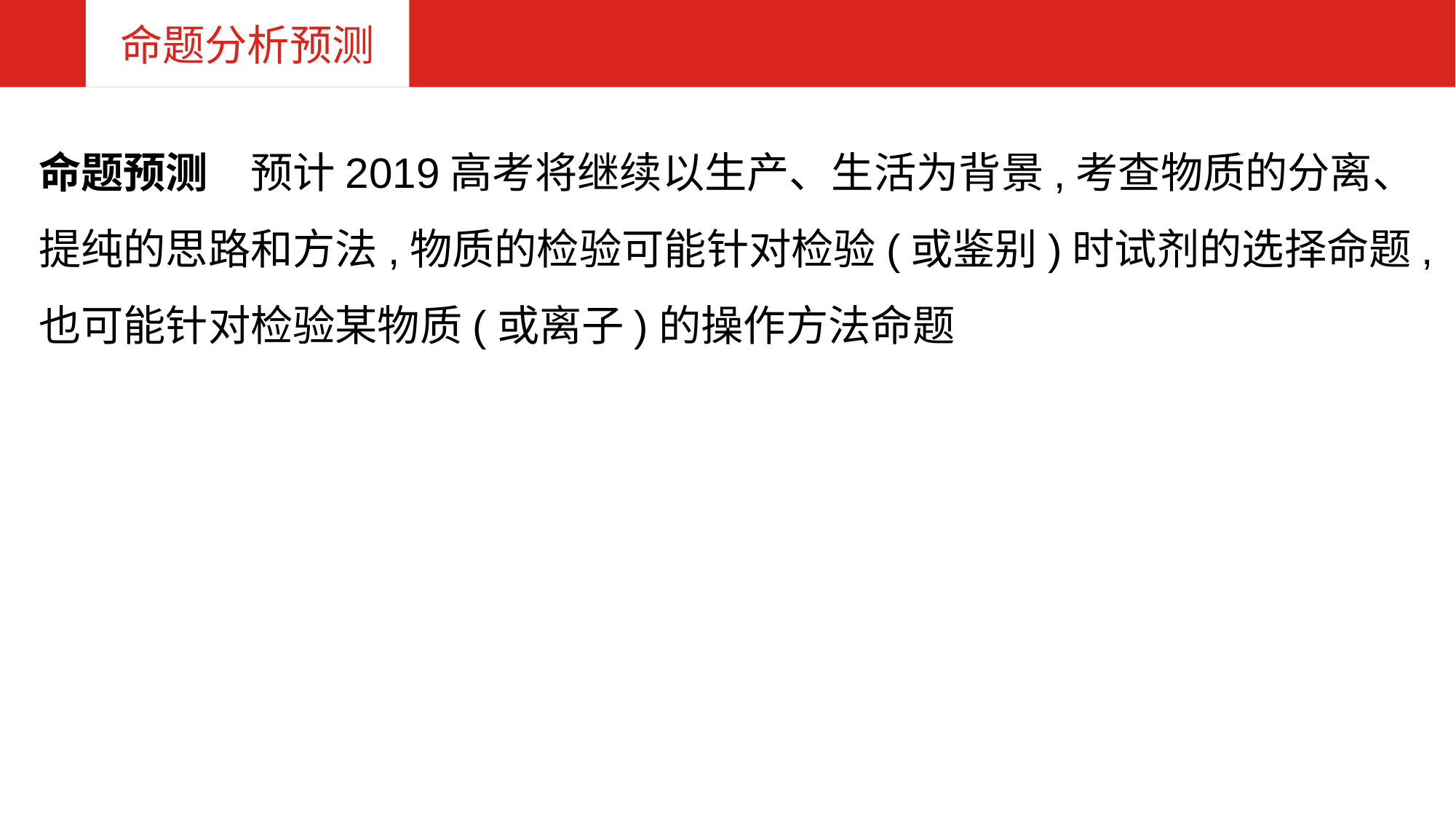

命题分析预测
命题预测　预计2019高考将继续以生产、生活为背景,考查物质的分离、提纯的思路和方法,物质的检验可能针对检验(或鉴别)时试剂的选择命题,也可能针对检验某物质(或离子)的操作方法命题